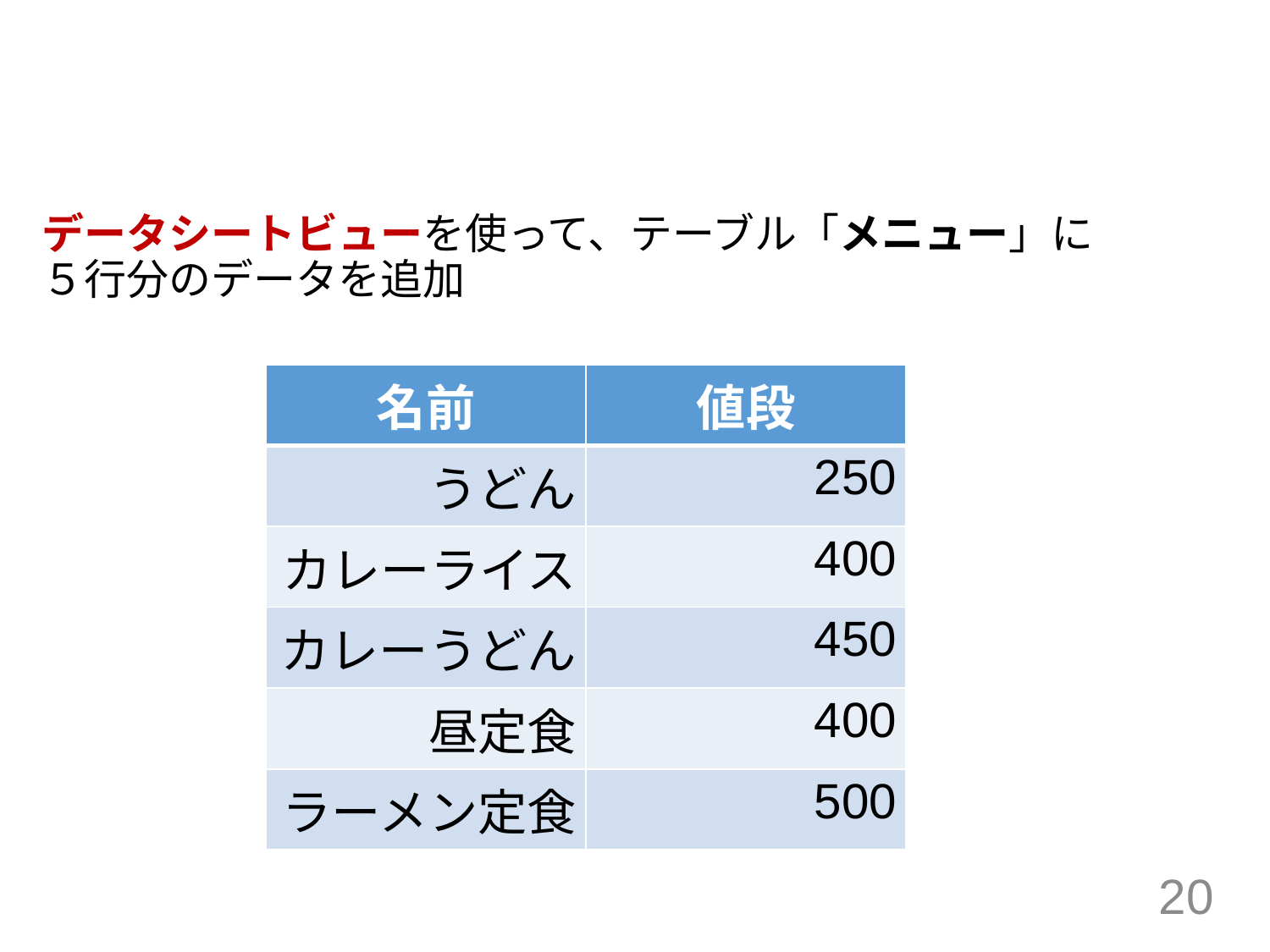

#
データシートビューを使って、テーブル「メニュー」に５行分のデータを追加
| 名前 | 値段 |
| --- | --- |
| うどん | 250 |
| カレーライス | 400 |
| カレーうどん | 450 |
| 昼定食 | 400 |
| ラーメン定食 | 500 |
20